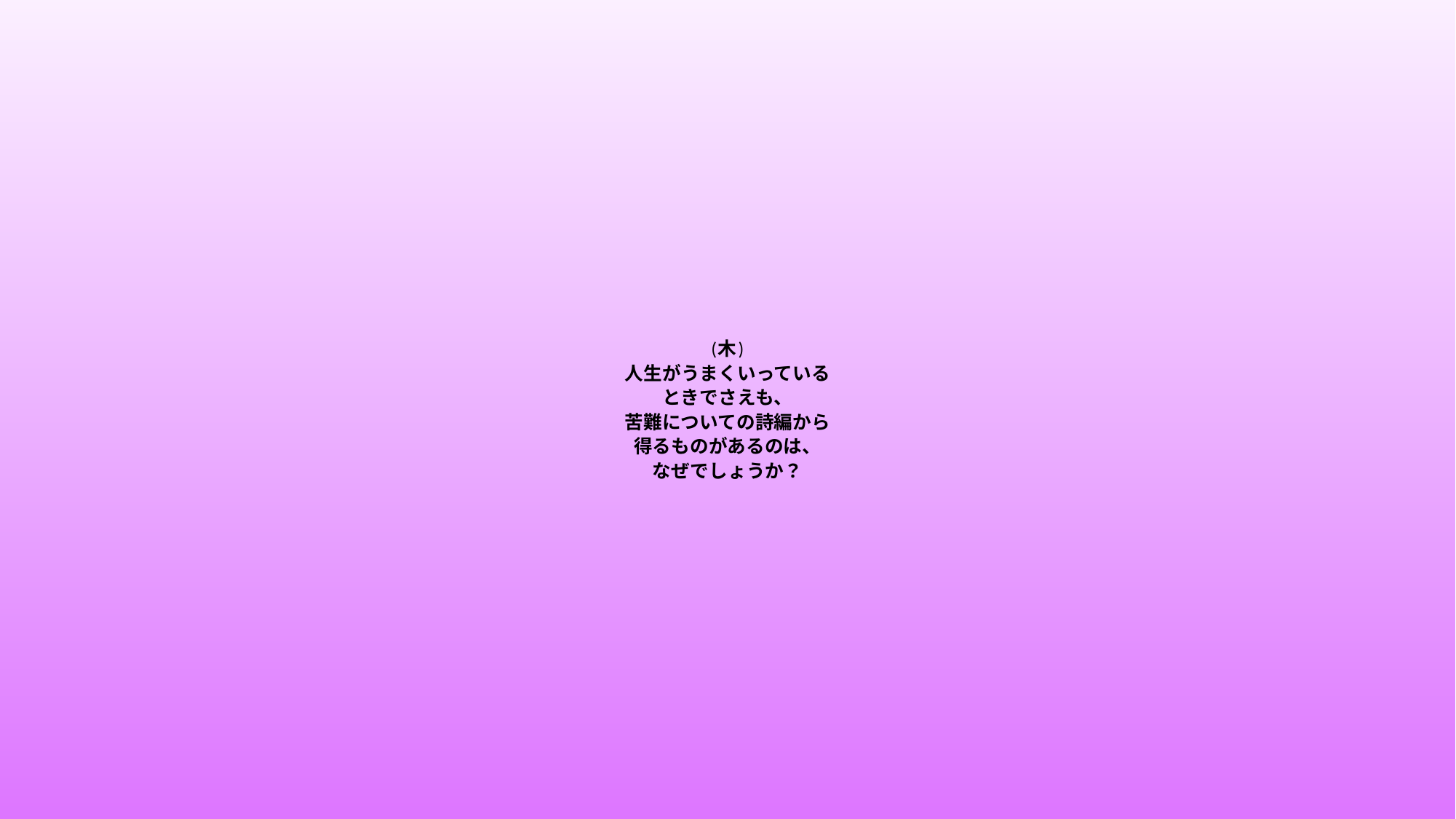

# (木) 人生がうまくいっている ときでさえも、 苦難についての詩編から 得るものがあるのは、 なぜでしょうか？